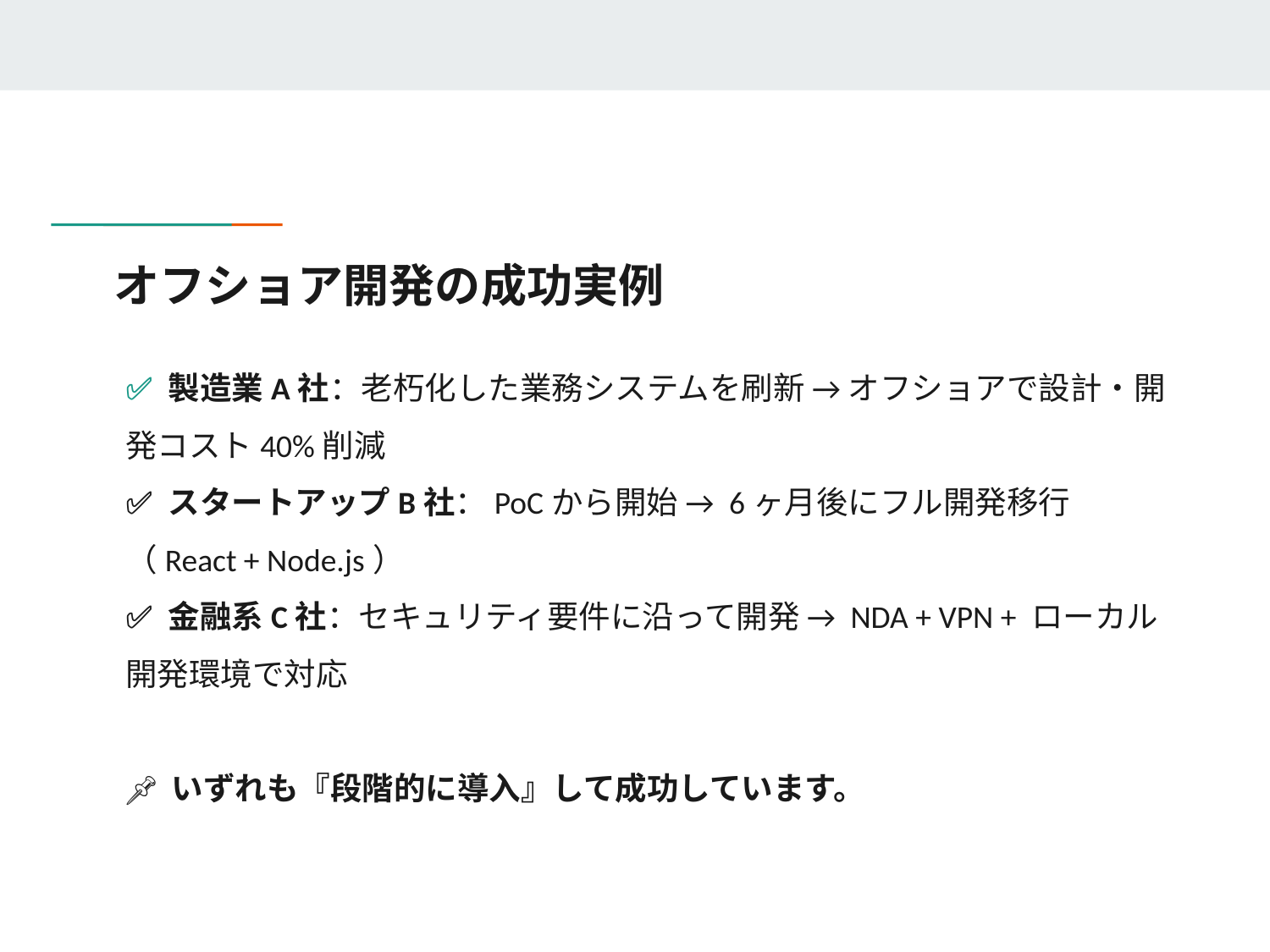

# オフショア開発の成功実例
✅ 製造業A社：老朽化した業務システムを刷新 → オフショアで設計・開発コスト40%削減
✅ スタートアップB社：PoCから開始 → 6ヶ月後にフル開発移行（React + Node.js）
✅ 金融系C社：セキュリティ要件に沿って開発 → NDA + VPN + ローカル開発環境で対応

📌 いずれも『段階的に導入』して成功しています。